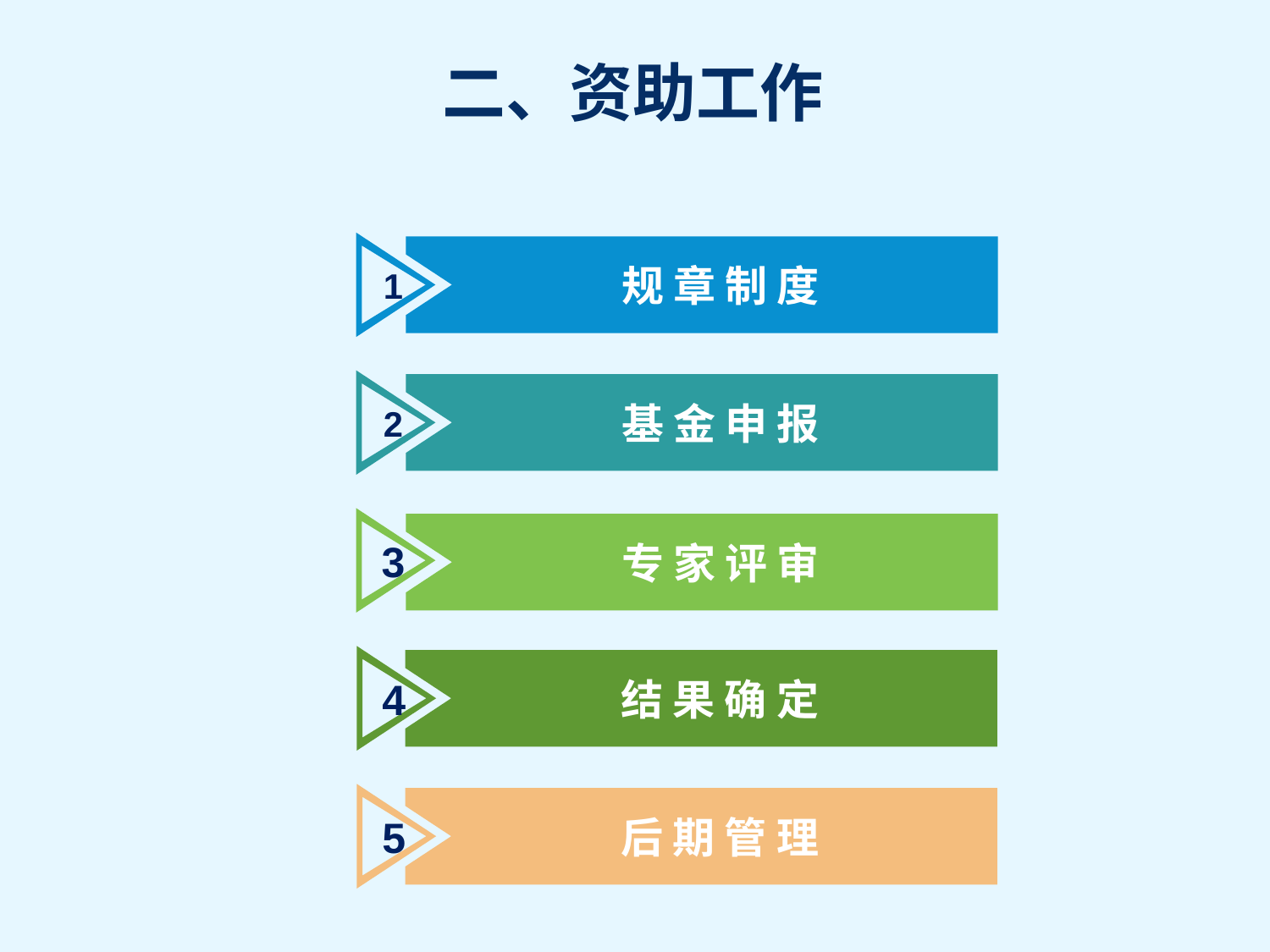

1
规 章 制 度
2
基 金 申 报
3
专 家 评 审
4
结 果 确 定
5
后 期 管 理